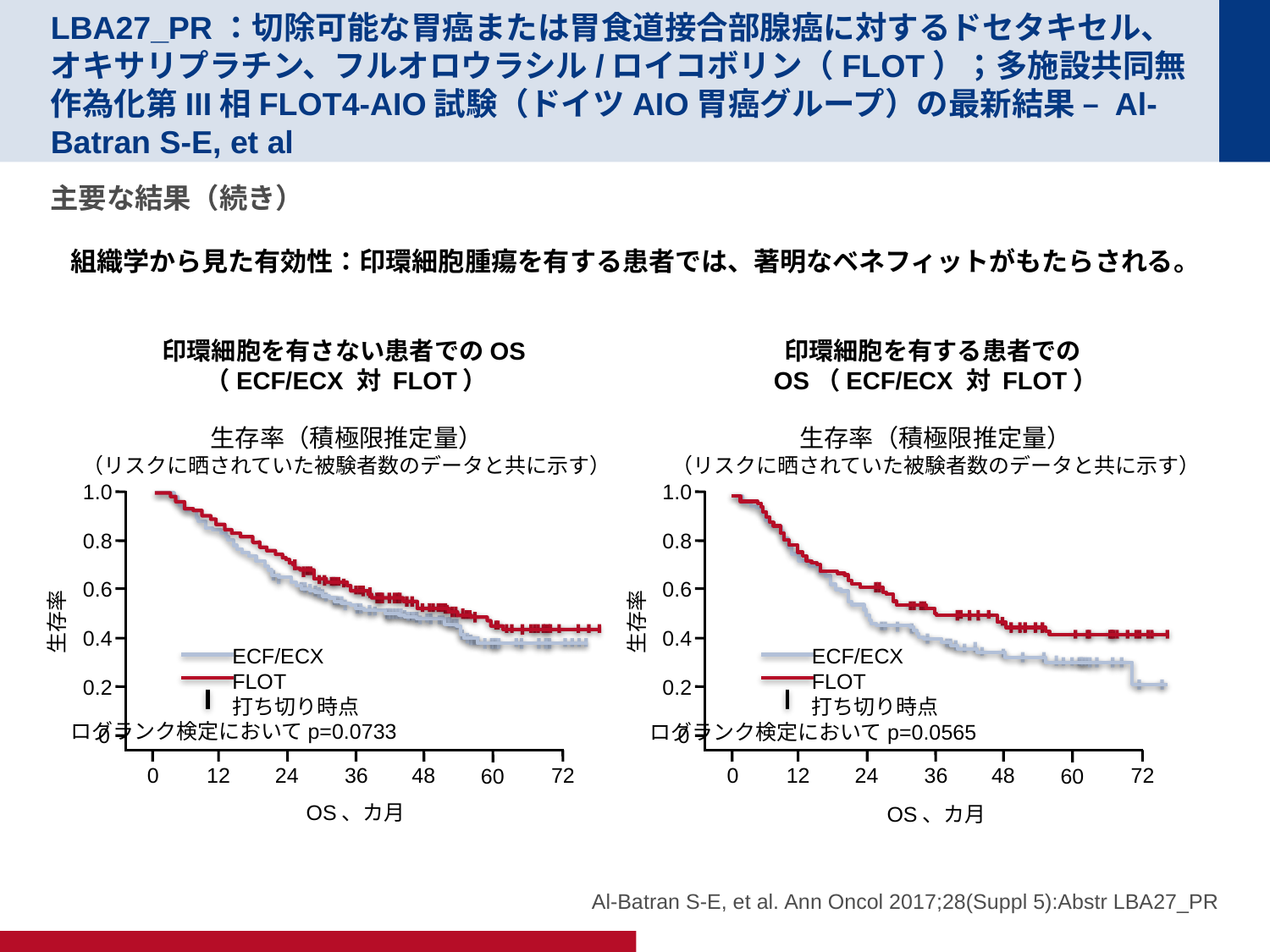

# LBA27_PR：切除可能な胃癌または胃食道接合部腺癌に対するドセタキセル、オキサリプラチン、フルオロウラシル/ロイコボリン（FLOT）；多施設共同無作為化第III相FLOT4-AIO試験（ドイツAIO胃癌グループ）の最新結果 – Al-Batran S-E, et al
主要な結果（続き）
組織学から見た有効性：印環細胞腫瘍を有する患者では、著明なベネフィットがもたらされる。
印環細胞を有さない患者でのOS（ECF/ECX 対 FLOT）
印環細胞を有する患者でのOS（ECF/ECX 対 FLOT）
生存率（積極限推定量）
（リスクに晒されていた被験者数のデータと共に示す）
生存率（積極限推定量）
（リスクに晒されていた被験者数のデータと共に示す）
1.0

0.8
0.6
生存率
0.4
0.2
0
0

12

24

36

48

72

60

OS、カ月
ECF/ECX
FLOT
打ち切り時点
ログランク検定においてp=0.0733
1.0

0.8
0.6
生存率
0.4
0.2
0
0

12

24

36

48

72

60

OS、カ月
ECF/ECX
FLOT
打ち切り時点
ログランク検定においてp=0.0565

Al-Batran S-E, et al. Ann Oncol 2017;28(Suppl 5):Abstr LBA27_PR